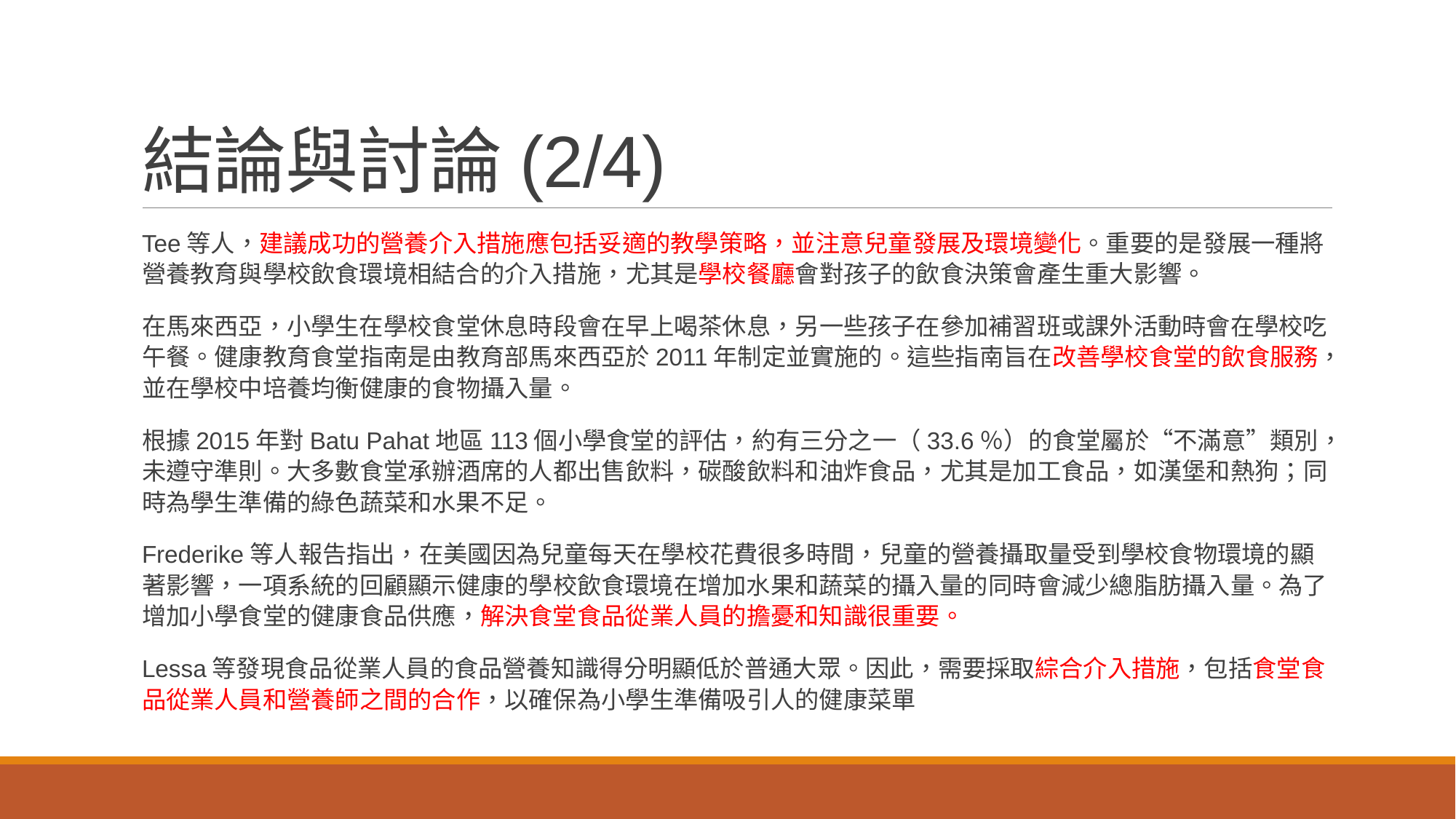

# 結論與討論(2/4)
Tee等人，建議成功的營養介入措施應包括妥適的教學策略，並注意兒童發展及環境變化。重要的是發展一種將營養教育與學校飲食環境相結合的介入措施，尤其是學校餐廳會對孩子的飲食決策會產生重大影響。
在馬來西亞，小學生在學校食堂休息時段會在早上喝茶休息，另一些孩子在參加補習班或課外活動時會在學校吃午餐。健康教育食堂指南是由教育部馬來西亞於2011年制定並實施的。這些指南旨在改善學校食堂的飲食服務，並在學校中培養均衡健康的食物攝入量。
根據2015年對Batu Pahat地區113個小學食堂的評估，約有三分之一（33.6％）的食堂屬於“不滿意”類別，未遵守準則。大多數食堂承辦酒席的人都出售飲料，碳酸飲料和油炸食品，尤其是加工食品，如漢堡和熱狗；同時為學生準備的綠色蔬菜和水果不足。
Frederike等人報告指出，在美國因為兒童每天在學校花費很多時間，兒童的營養攝取量受到學校食物環境的顯著影響，一項系統的回顧顯示健康的學校飲食環境在增加水果和蔬菜的攝入量的同時會減少總脂肪攝入量。為了增加小學食堂的健康食品供應，解決食堂食品從業人員的擔憂和知識很重要。
Lessa等發現食品從業人員的食品營養知識得分明顯低於普通大眾。因此，需要採取綜合介入措施，包括食堂食品從業人員和營養師之間的合作，以確保為小學生準備吸引人的健康菜單